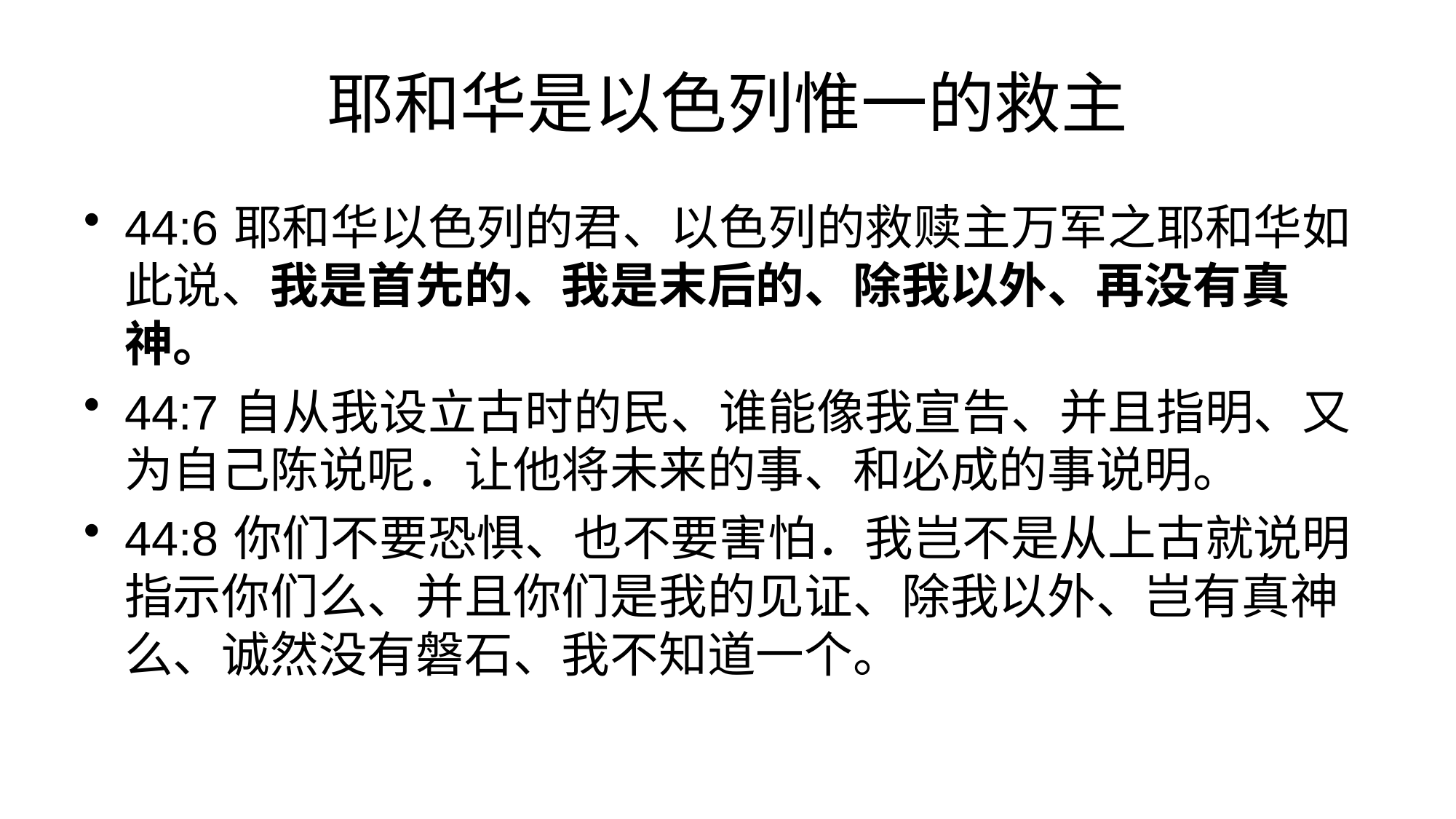

# 耶和华是以色列惟一的救主
44:6	耶和华以色列的君、以色列的救赎主万军之耶和华如此说、我是首先的、我是末后的、除我以外、再没有真神。
44:7	自从我设立古时的民、谁能像我宣告、并且指明、又为自己陈说呢．让他将未来的事、和必成的事说明。
44:8	你们不要恐惧、也不要害怕．我岂不是从上古就说明指示你们么、并且你们是我的见证、除我以外、岂有真神么、诚然没有磐石、我不知道一个。